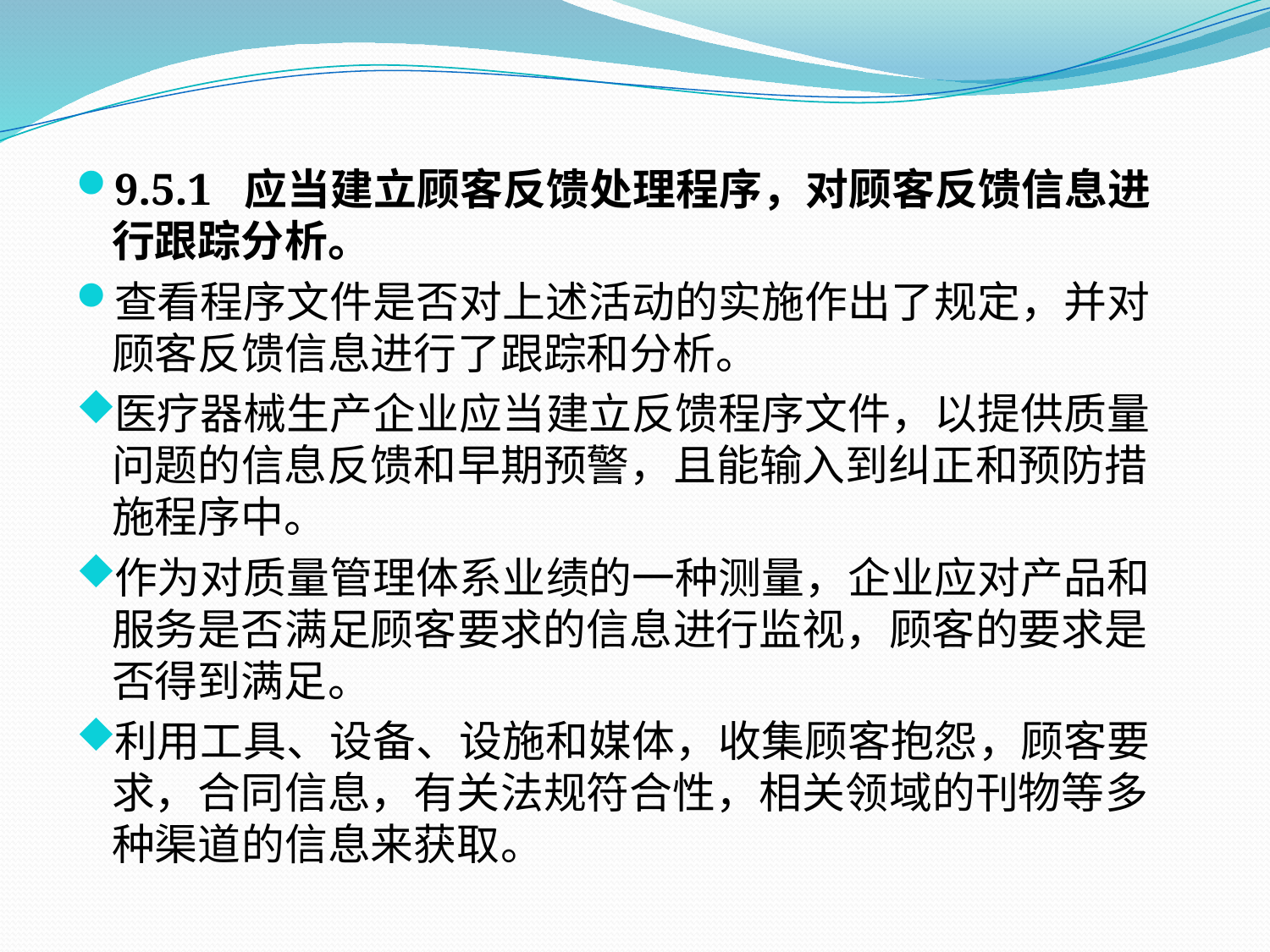

9.5.1  应当建立顾客反馈处理程序，对顾客反馈信息进行跟踪分析。
查看程序文件是否对上述活动的实施作出了规定，并对顾客反馈信息进行了跟踪和分析。
医疗器械生产企业应当建立反馈程序文件，以提供质量问题的信息反馈和早期预警，且能输入到纠正和预防措施程序中。
作为对质量管理体系业绩的一种测量，企业应对产品和服务是否满足顾客要求的信息进行监视，顾客的要求是否得到满足。
利用工具、设备、设施和媒体，收集顾客抱怨，顾客要求，合同信息，有关法规符合性，相关领域的刊物等多种渠道的信息来获取。